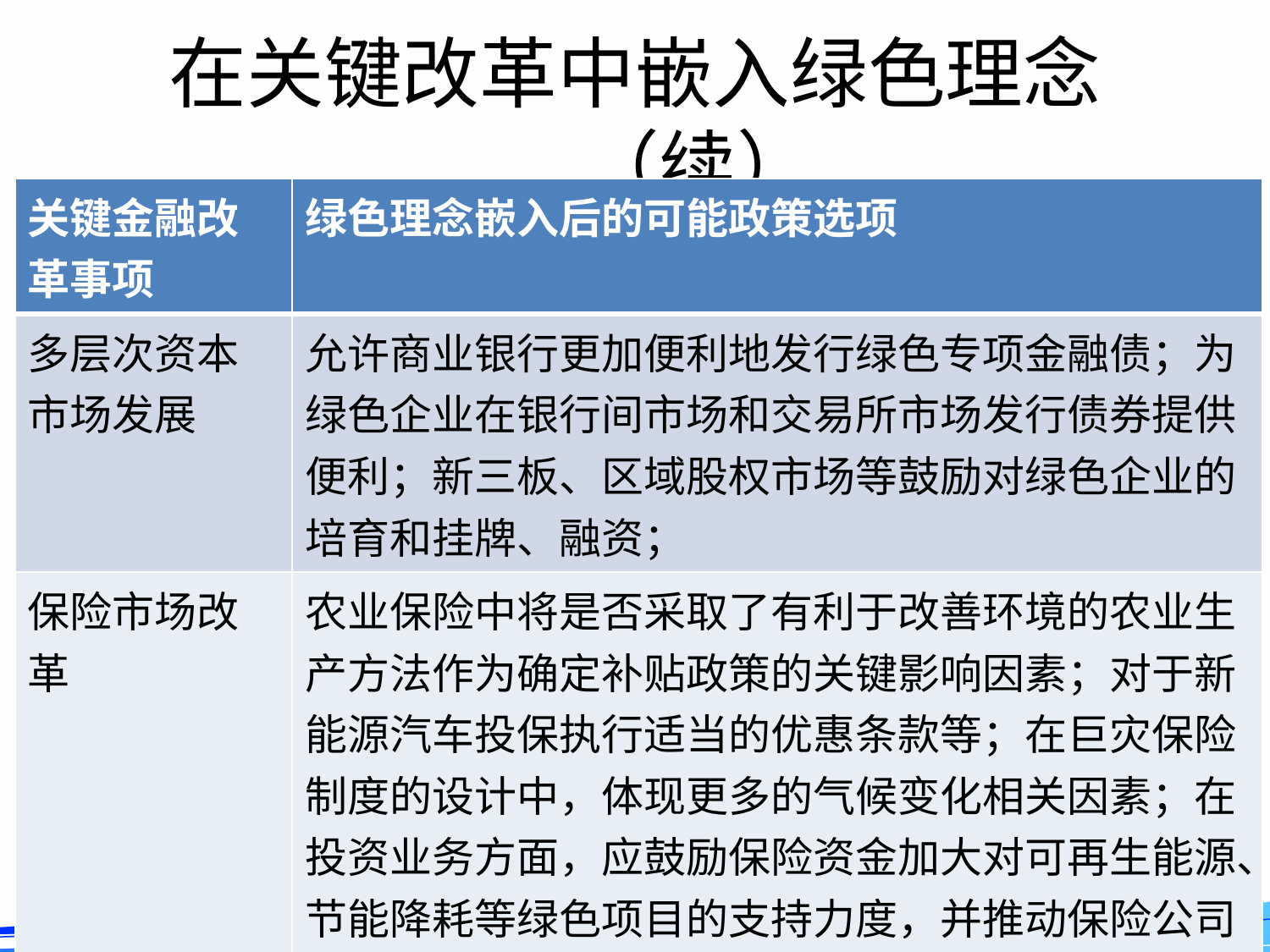

# 在关键改革中嵌入绿色理念（续）
| 关键金融改革事项 | 绿色理念嵌入后的可能政策选项 |
| --- | --- |
| 多层次资本市场发展 | 允许商业银行更加便利地发行绿色专项金融债；为绿色企业在银行间市场和交易所市场发行债券提供便利；新三板、区域股权市场等鼓励对绿色企业的培育和挂牌、融资； |
| 保险市场改革 | 农业保险中将是否采取了有利于改善环境的农业生产方法作为确定补贴政策的关键影响因素；对于新能源汽车投保执行适当的优惠条款等；在巨灾保险制度的设计中，体现更多的气候变化相关因素；在投资业务方面，应鼓励保险资金加大对可再生能源、节能降耗等绿色项目的支持力度，并推动保险公司将环境风险因素纳入投资决策体系中 |